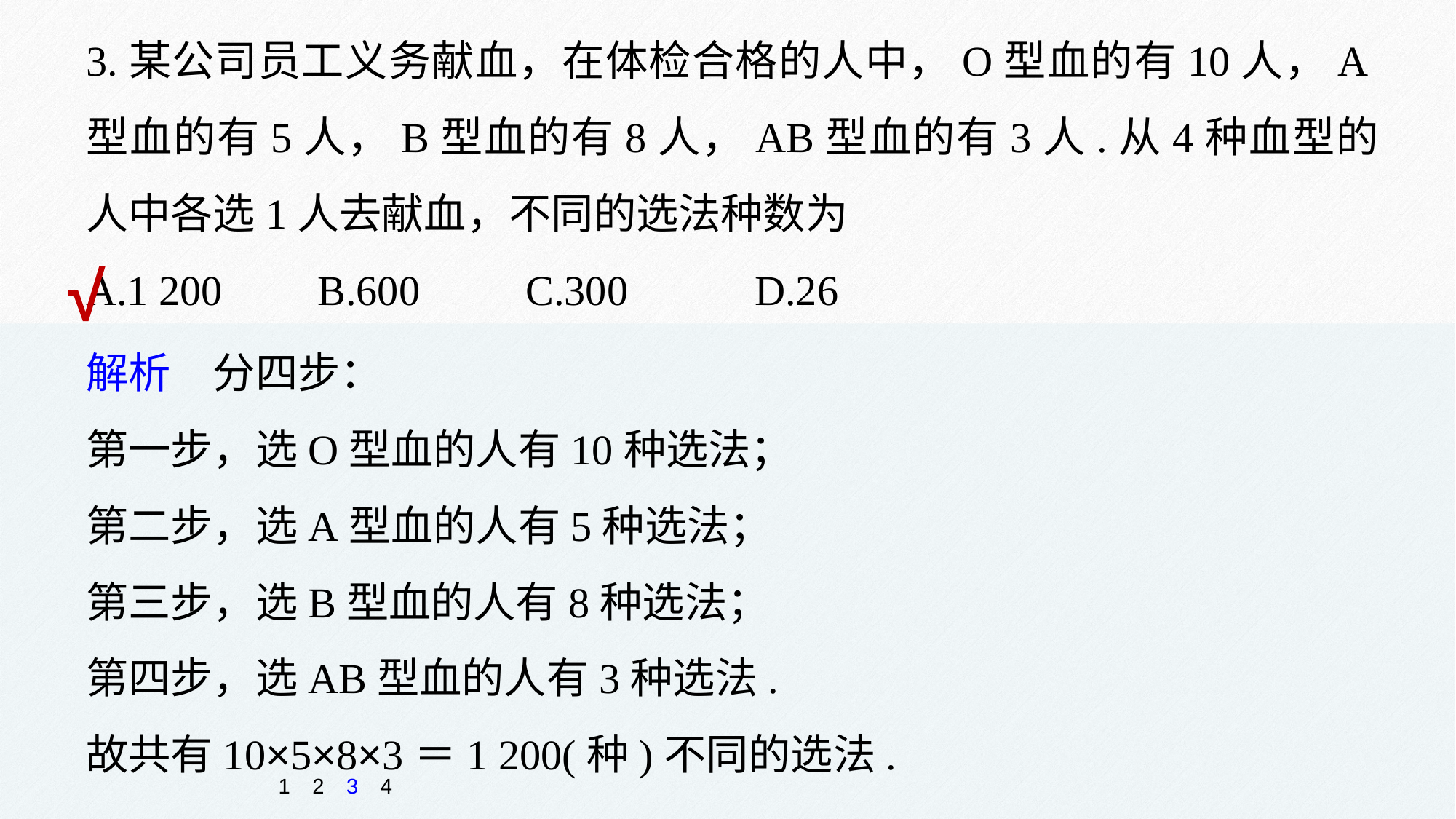

3.某公司员工义务献血，在体检合格的人中，O型血的有10人，A型血的有5人，B型血的有8人，AB型血的有3人.从4种血型的人中各选1人去献血，不同的选法种数为
A.1 200         B.600          C.300            D.26
√
解析　分四步：
第一步，选O型血的人有10种选法；
第二步，选A型血的人有5种选法；
第三步，选B型血的人有8种选法；
第四步，选AB型血的人有3种选法.
故共有10×5×8×3＝1 200(种)不同的选法.
1
2
3
4